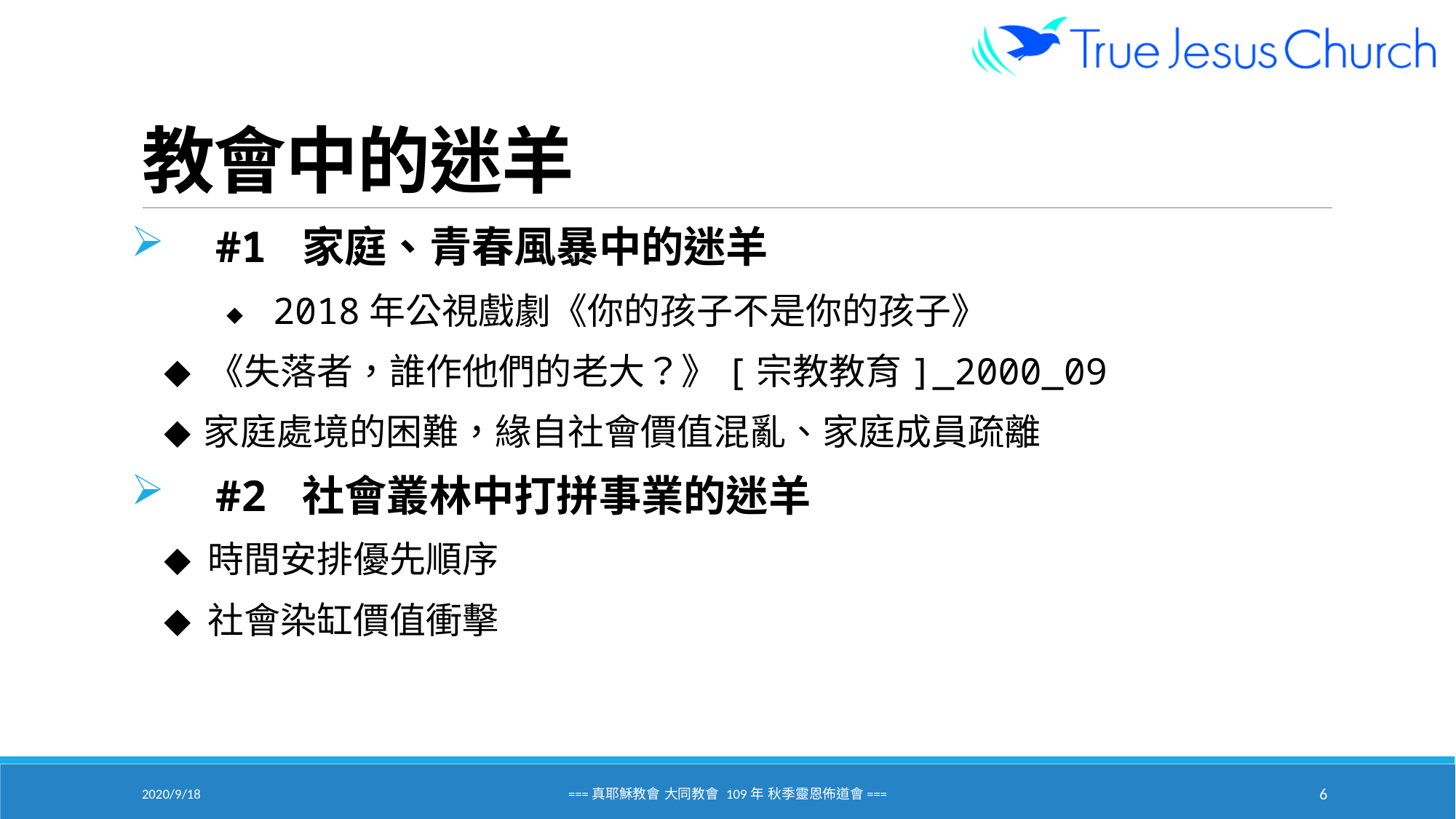

# 教會中的迷羊
  #1 家庭、青春風暴中的迷羊
    ◆ 2018年公視戲劇《你的孩子不是你的孩子》
    ◆ 《失落者，誰作他們的老大？》[宗教教育]_2000_09
    ◆ 家庭處境的困難，緣自社會價值混亂、家庭成員疏離
  #2 社會叢林中打拼事業的迷羊
    ◆ 時間安排優先順序
    ◆ 社會染缸價值衝擊
2020/9/18
===真耶穌教會 大同教會 109年 秋季靈恩佈道會===
6